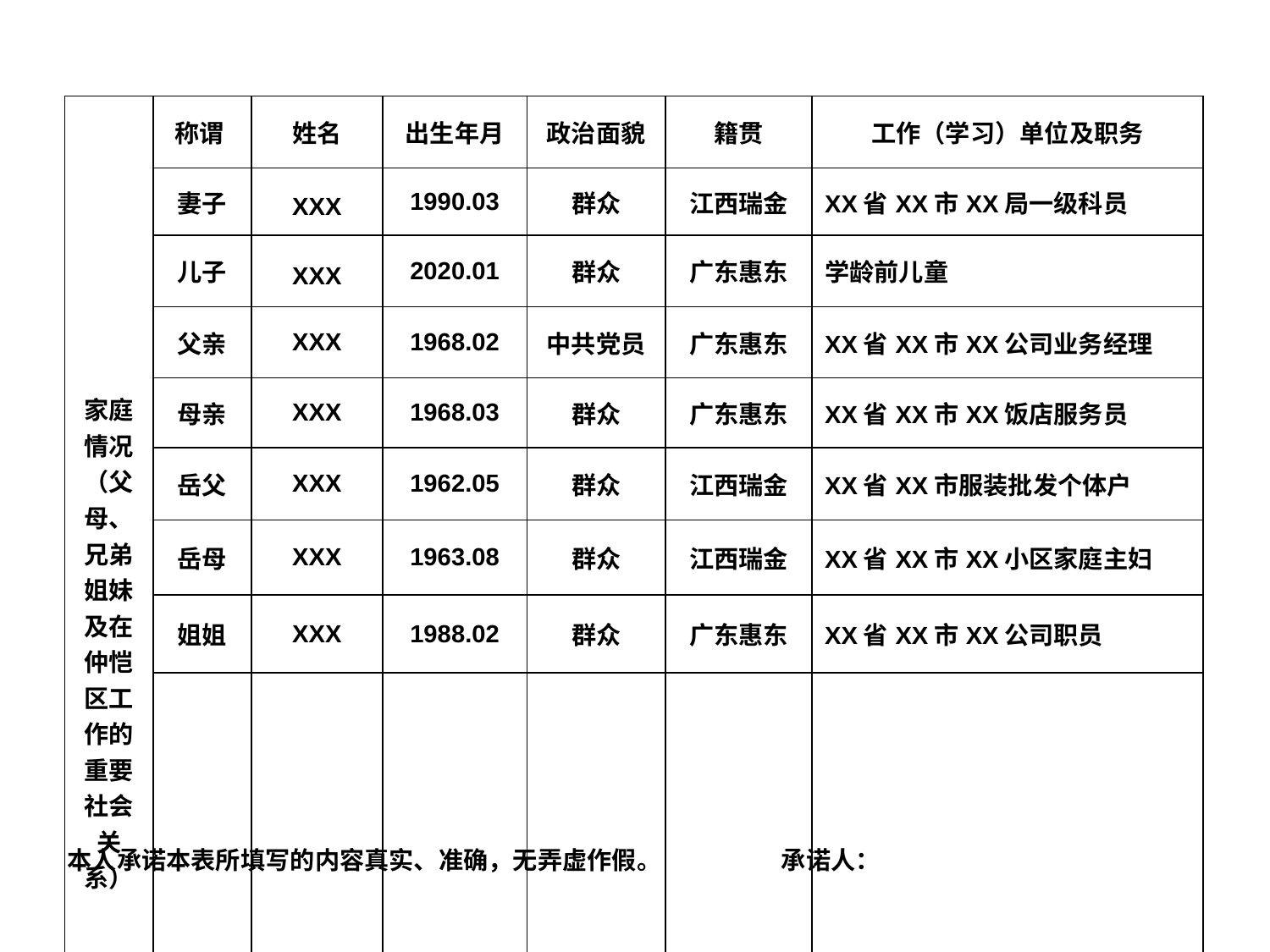

| 家庭 情况（父母、兄弟姐妹及在仲恺区工作的重要社会关系） | 称谓 | 姓名 | 出生年月 | 政治面貌 | 籍贯 | 工作（学习）单位及职务 |
| --- | --- | --- | --- | --- | --- | --- |
|  | 妻子 | XXX | 1990.03 | 群众 | 江西瑞金 | XX省XX市XX局一级科员 |
|  | 儿子 | XXX | 2020.01 | 群众 | 广东惠东 | 学龄前儿童 |
|  | 父亲 | XXX | 1968.02 | 中共党员 | 广东惠东 | XX省XX市XX公司业务经理 |
|  | 母亲 | XXX | 1968.03 | 群众 | 广东惠东 | XX省XX市XX饭店服务员 |
|  | 岳父 | XXX | 1962.05 | 群众 | 江西瑞金 | XX省XX市服装批发个体户 |
|  | 岳母 | XXX | 1963.08 | 群众 | 江西瑞金 | XX省XX市XX小区家庭主妇 |
|  | 姐姐 | XXX | 1988.02 | 群众 | 广东惠东 | XX省XX市XX公司职员 |
|  |  |  |  |  |  |  |
| 住址 | XX市XX区XX小区XX栋XX房 |  |  |  |  |  |
本人承诺本表所填写的内容真实、准确，无弄虚作假。                     承诺人：